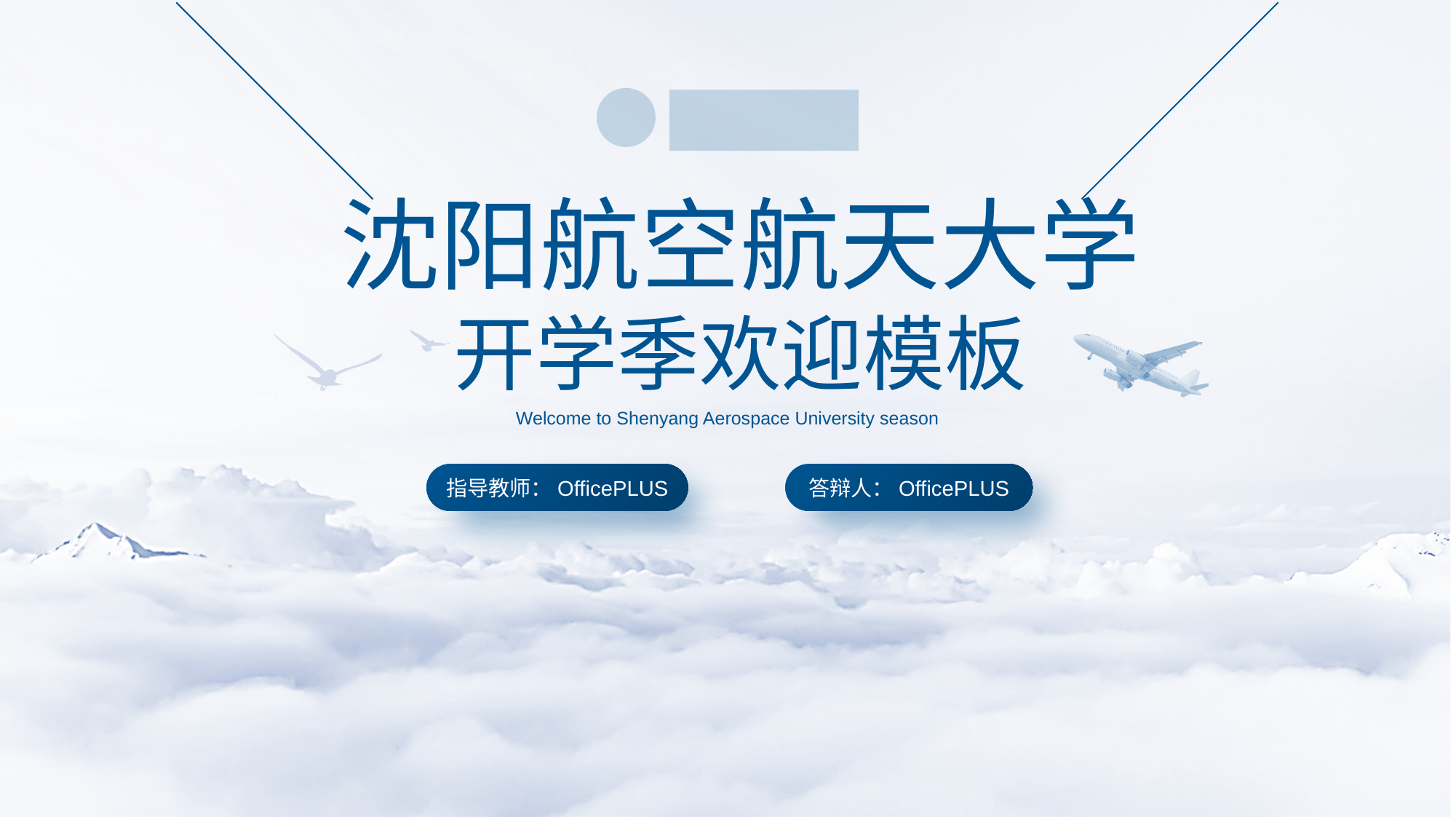

沈阳航空航天大学
开学季欢迎模板
Welcome to Shenyang Aerospace University season
指导教师：OfficePLUS
答辩人：OfficePLUS